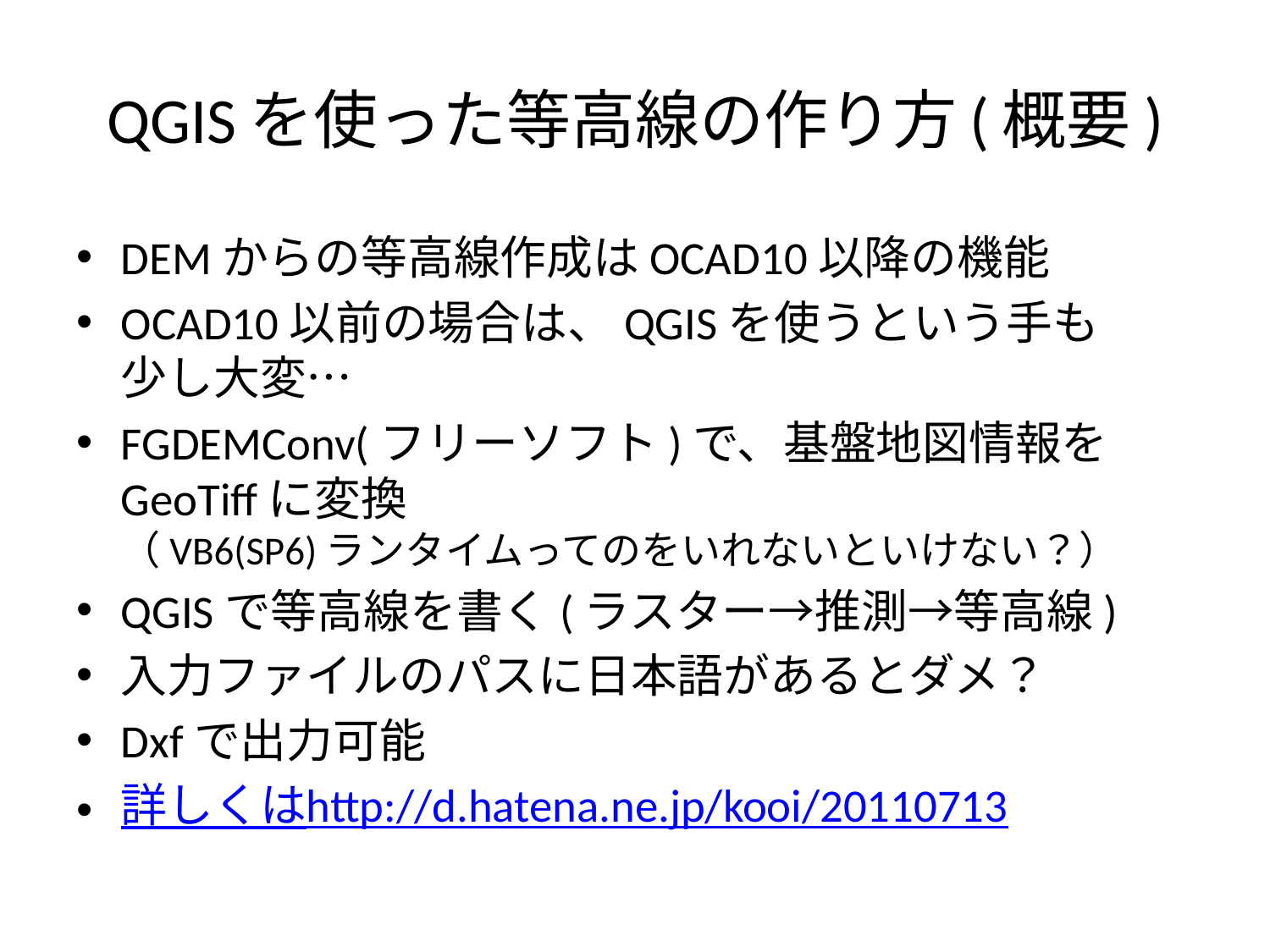

# QGISを使った等高線の作り方(概要)
DEMからの等高線作成はOCAD10以降の機能
OCAD10以前の場合は、QGISを使うという手も
少し大変…
FGDEMConv(フリーソフト)で、基盤地図情報をGeoTiffに変換
（VB6(SP6)ランタイムってのをいれないといけない？）
QGISで等高線を書く(ラスター→推測→等高線)
入力ファイルのパスに日本語があるとダメ？
Dxfで出力可能
詳しくはhttp://d.hatena.ne.jp/kooi/20110713